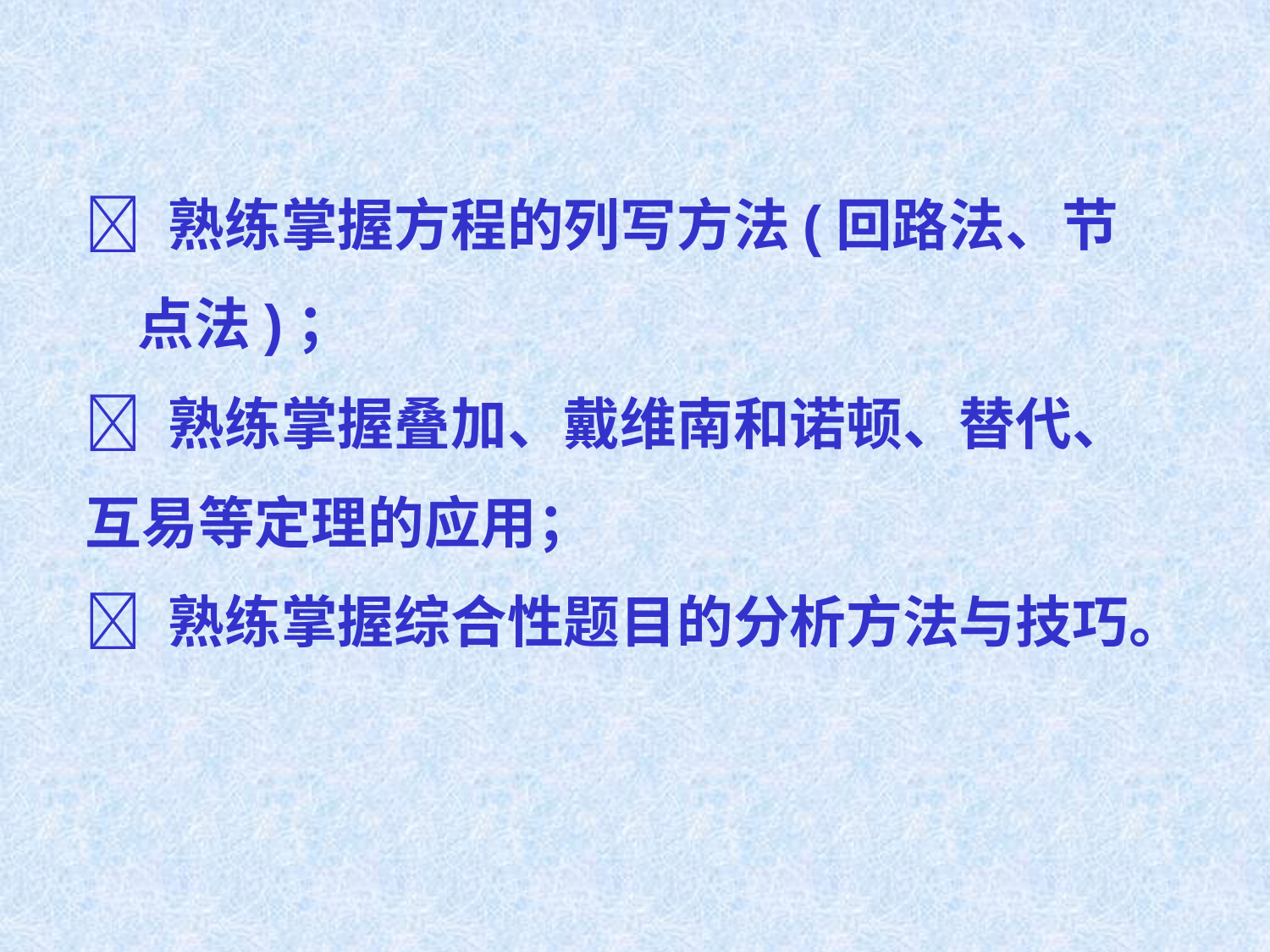

♦ 熟练掌握方程的列写方法(回路法、节
   点法)；
♦ 熟练掌握叠加、戴维南和诺顿、替代、
互易等定理的应用；
♦ 熟练掌握综合性题目的分析方法与技巧。